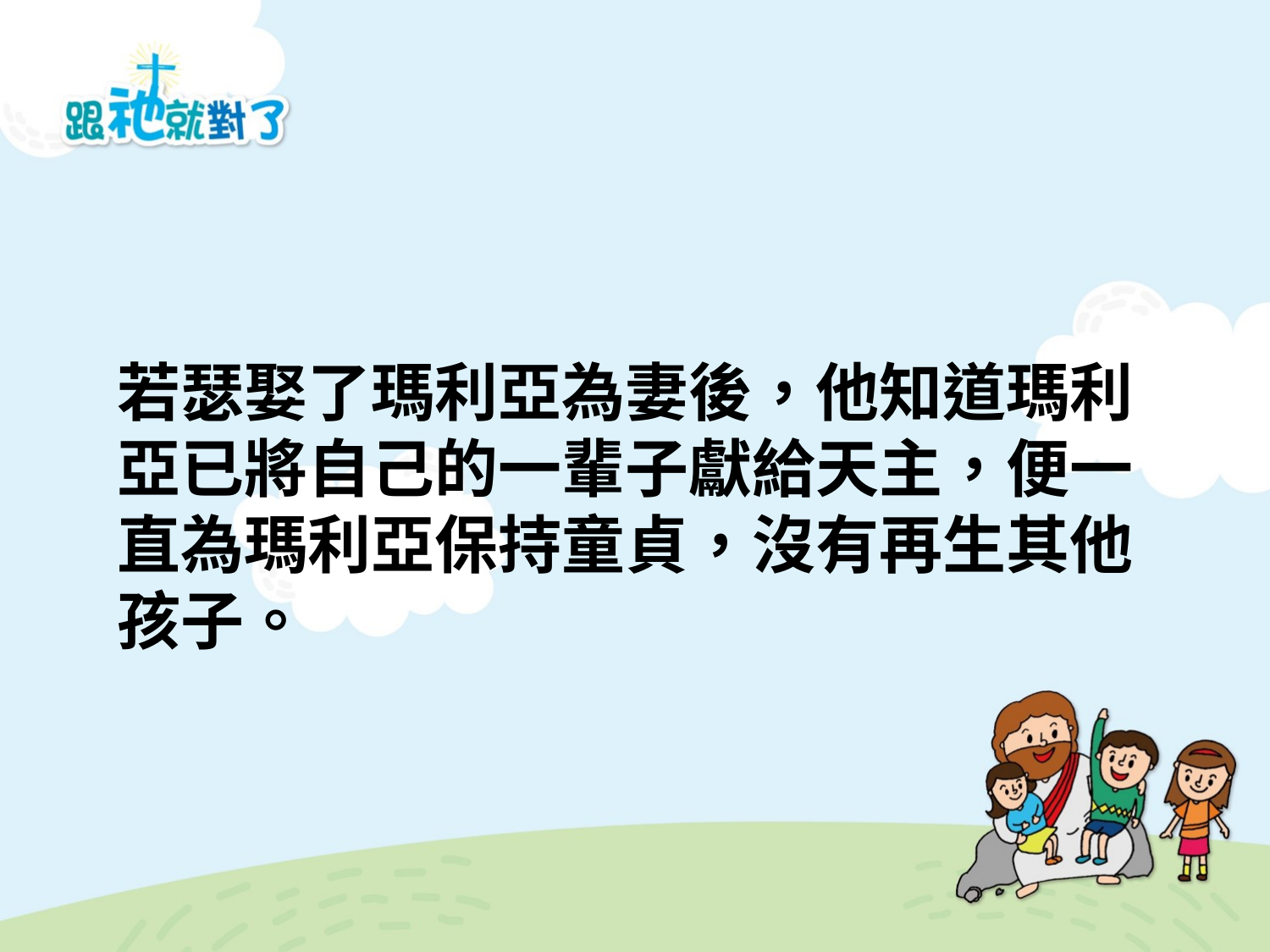

若瑟娶了瑪利亞為妻後，他知道瑪利亞已將自己的一輩子獻給天主，便一直為瑪利亞保持童貞，沒有再生其他孩子。